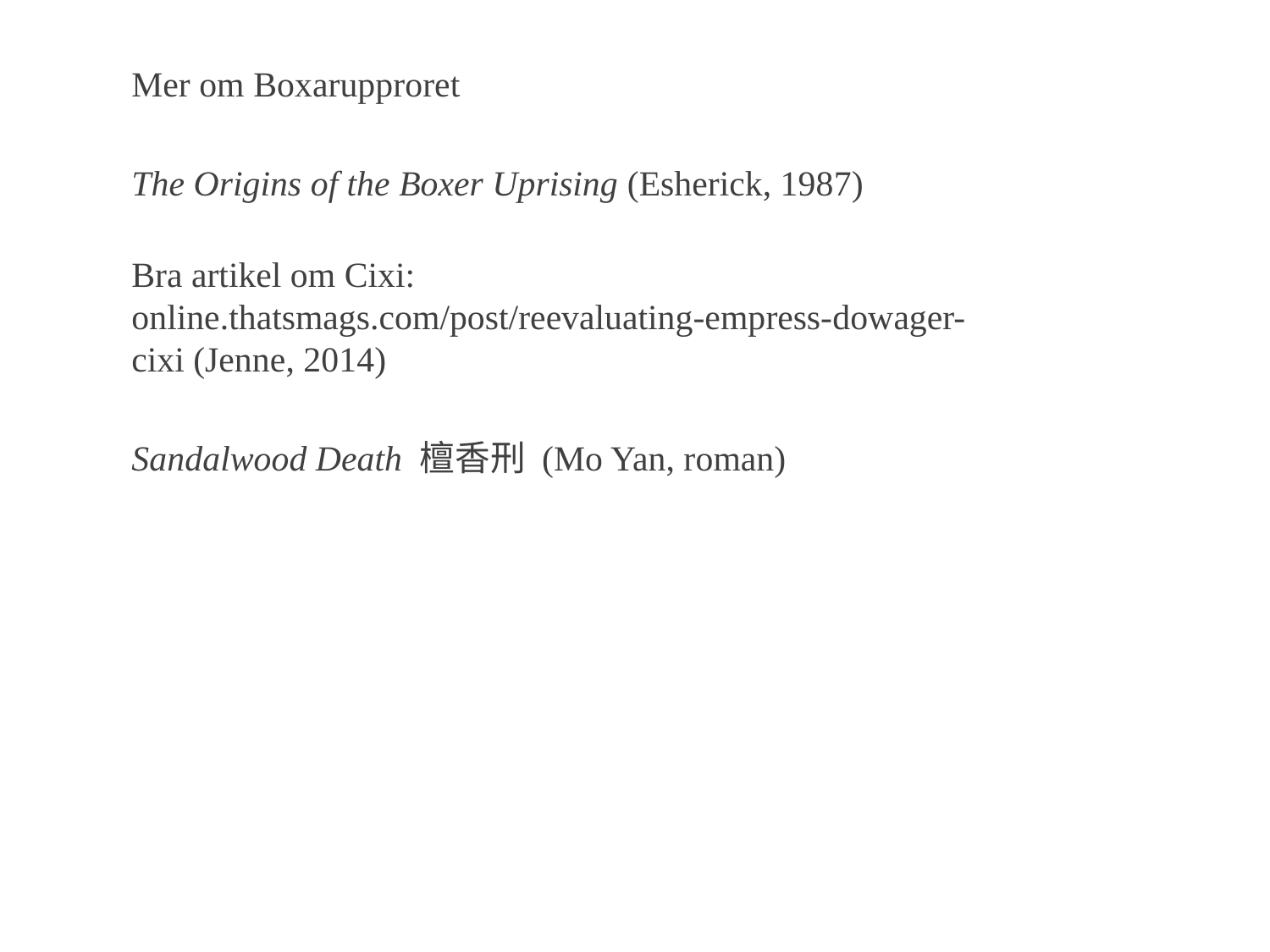

Mer om Boxarupproret

The Origins of the Boxer Uprising (Esherick, 1987)
Bra artikel om Cixi: online.thatsmags.com/post/reevaluating-empress-dowager-cixi (Jenne, 2014)

Sandalwood Death 檀香刑 (Mo Yan, roman)